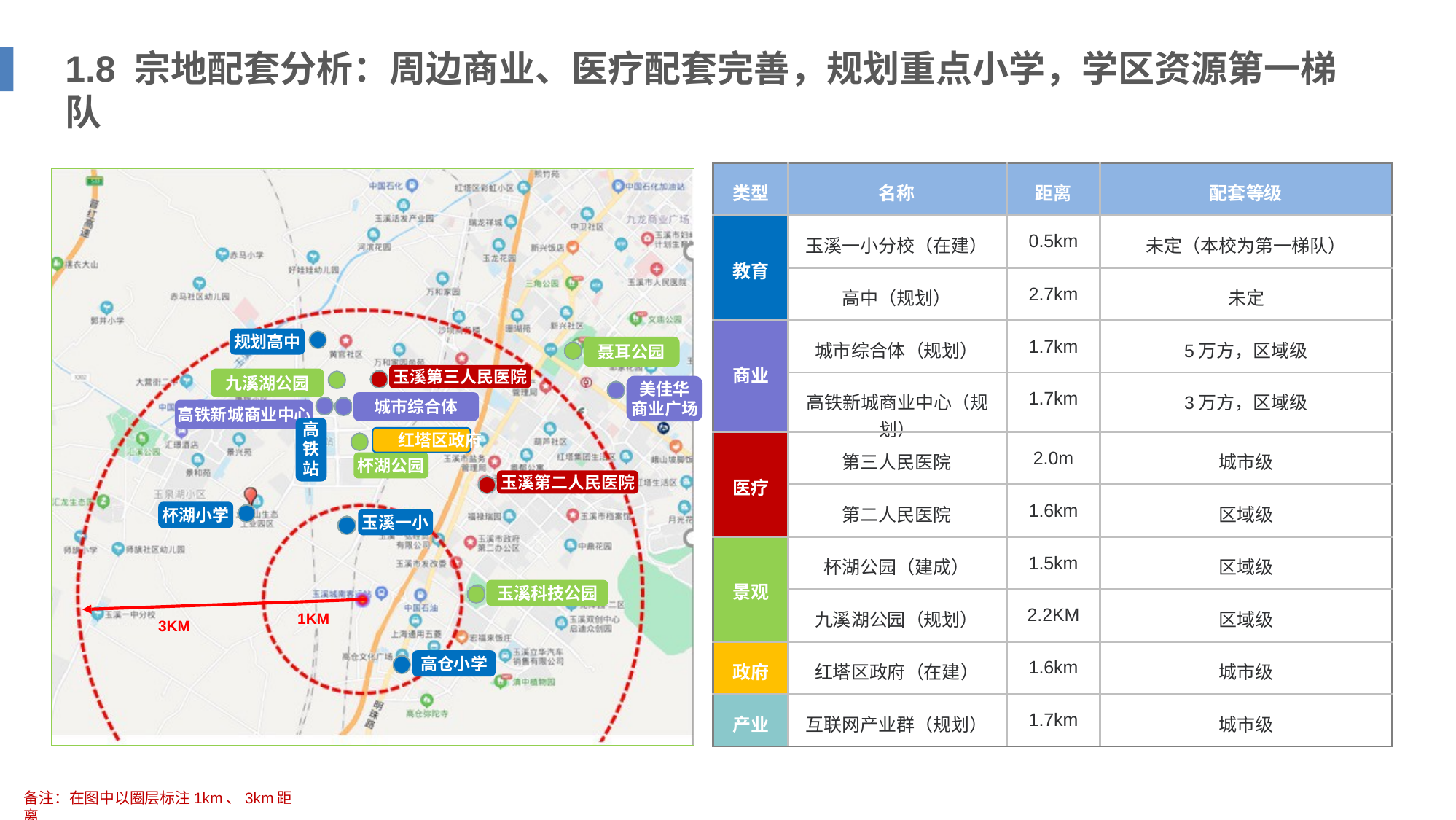

# 1.8 宗地配套分析：周边商业、医疗配套完善，规划重点小学，学区资源第一梯队
| 类型 | 名称 | 距离 | 配套等级 |
| --- | --- | --- | --- |
| 教育 | 玉溪一小分校（在建） | 0.5km | 未定（本校为第一梯队） |
|  | 高中（规划） | 2.7km | 未定 |
| 商业 | 城市综合体（规划） | 1.7km | 5万方，区域级 |
|  | 高铁新城商业中心（规划） | 1.7km | 3万方，区域级 |
| 医疗 | 第三人民医院 | 2.0m | 城市级 |
|  | 第二人民医院 | 1.6km | 区域级 |
| 景观 | 杯湖公园（建成） | 1.5km | 区域级 |
|  | 九溪湖公园（规划） | 2.2KM | 区域级 |
| 政府 | 红塔区政府（在建） | 1.6km | 城市级 |
| 产业 | 互联网产业群（规划） | 1.7km | 城市级 |

规划高中

聂耳公园

玉溪第三人民医院 城市综合体
红塔区政府

九溪湖公园

美佳华

商业广场

高铁新城商业中心
高 铁 站

杯湖公园
玉溪第二人民医院

杯湖小学

玉溪一小

玉溪科技公园

1KM
3KM

高仓小学

备注：在图中以圈层标注1km、3km距离